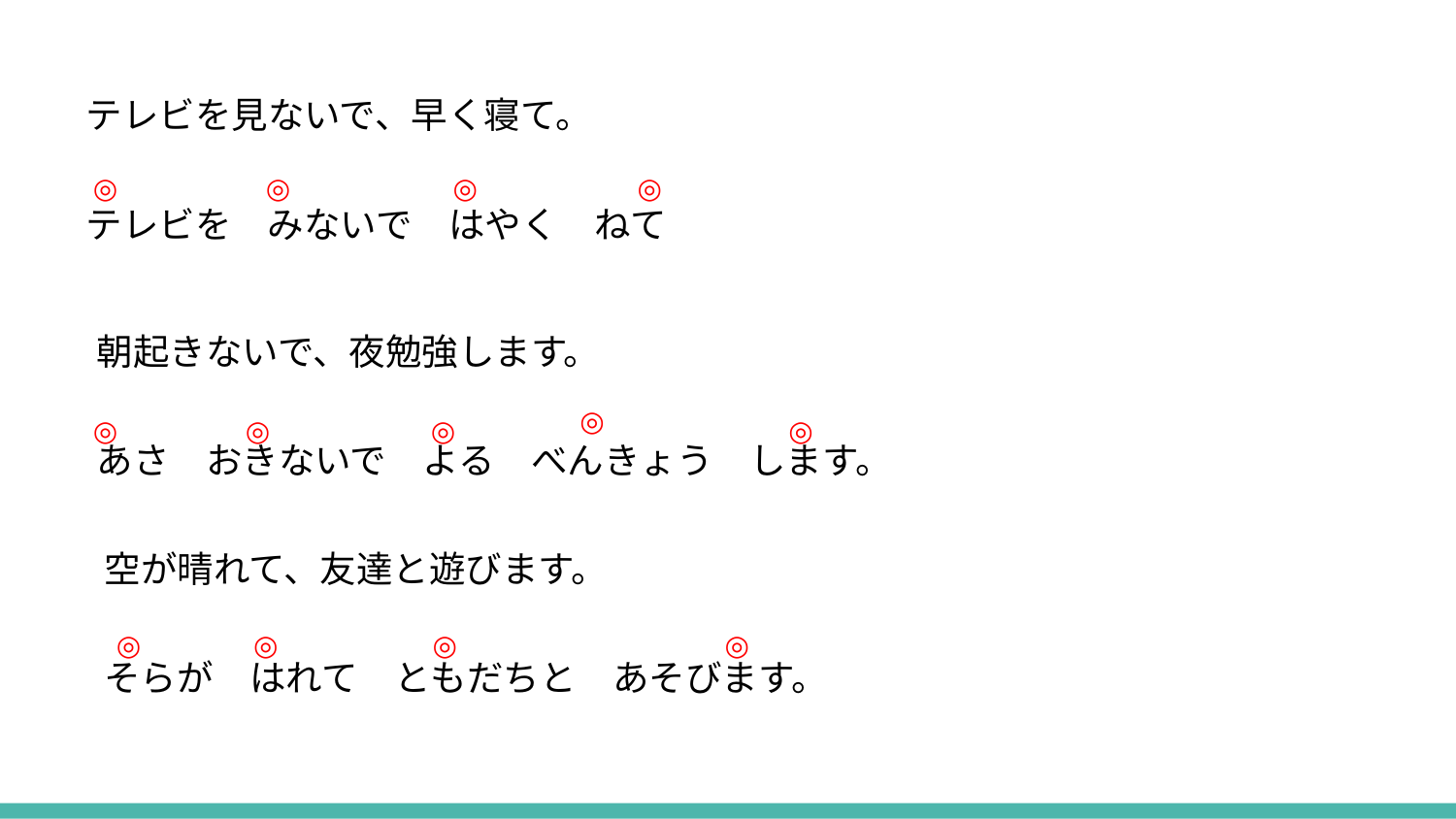

テレビを見ないで、早く寝て。

◎
◎
◎
◎
テレビを　みないで　はやく　ねて
朝起きないで、夜勉強します。
◎
◎
◎
◎
◎
あさ　おきないで　よる　べんきょう　します。
空が晴れて、友達と遊びます。
◎
◎
◎
◎
そらが　はれて　ともだちと　あそびます。